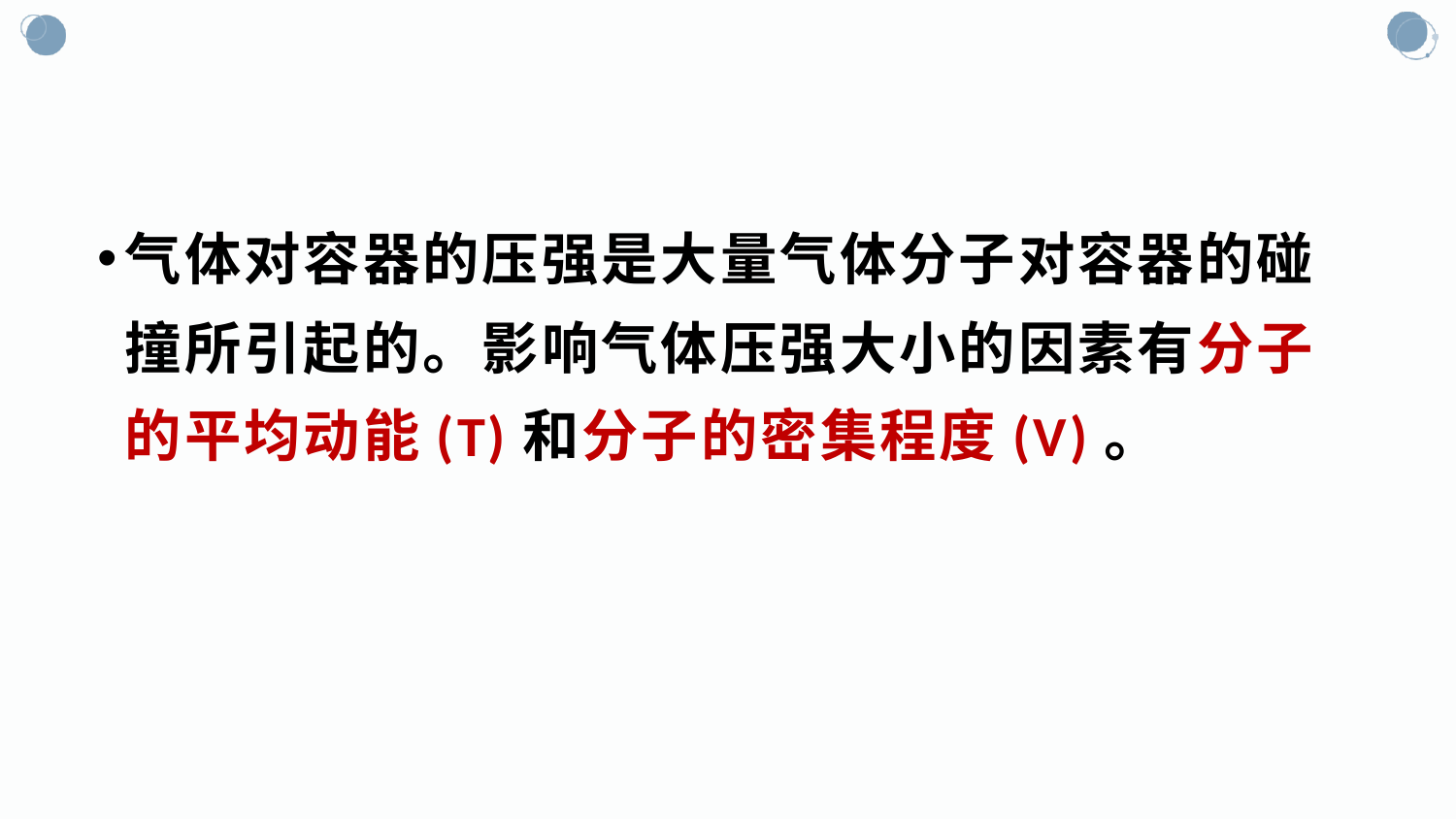

气体对容器的压强是大量气体分子对容器的碰撞所引起的。影响气体压强大小的因素有分子的平均动能(T)和分子的密集程度(V)。